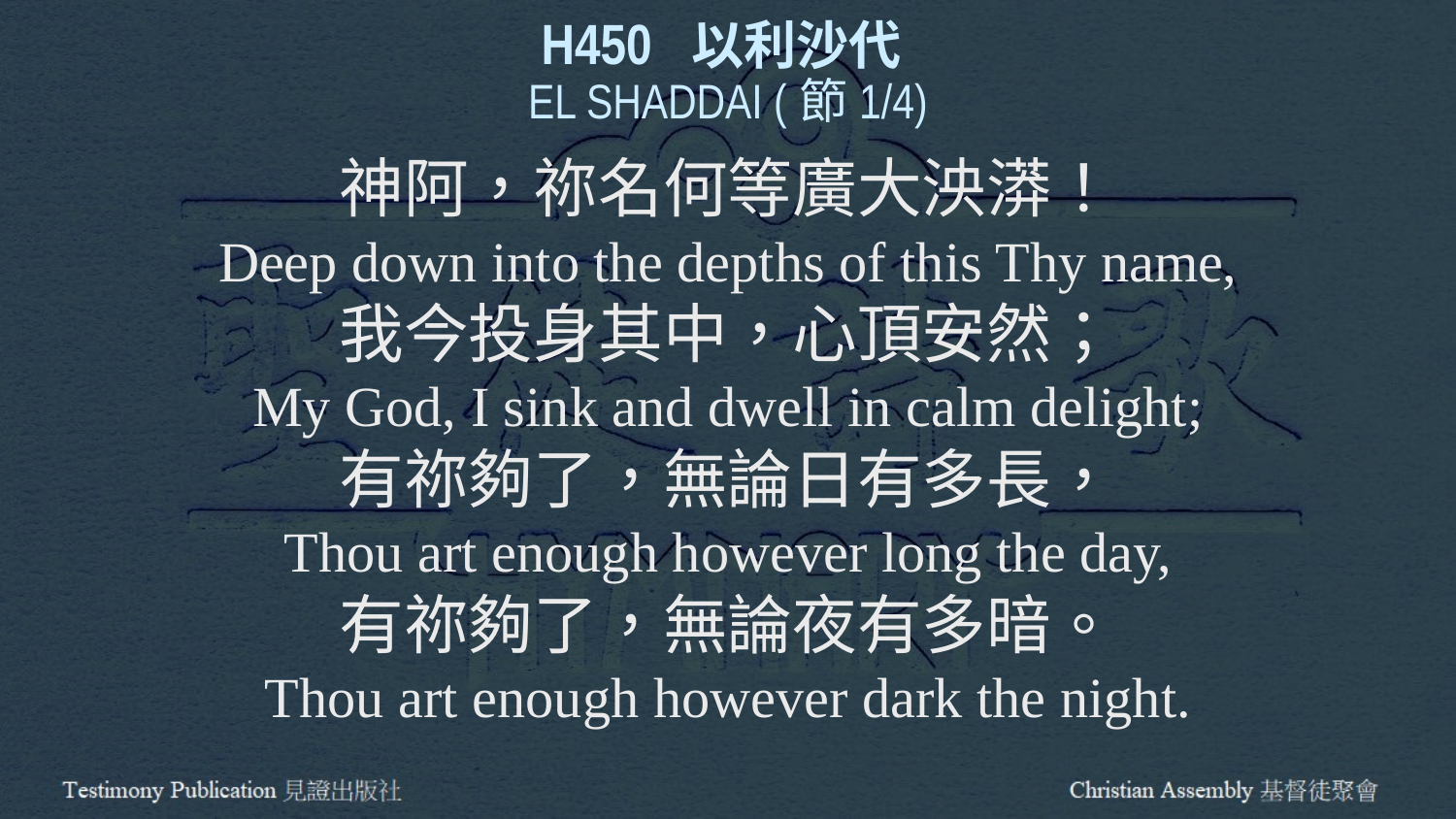

H450  以利沙代
EL SHADDAI (節1/4)
神阿，祢名何等廣大泱漭！
Deep down into the depths of this Thy name,
我今投身其中，心頂安然；
My God, I sink and dwell in calm delight;
有祢夠了，無論日有多長，
Thou art enough however long the day,
有祢夠了，無論夜有多暗。
Thou art enough however dark the night.